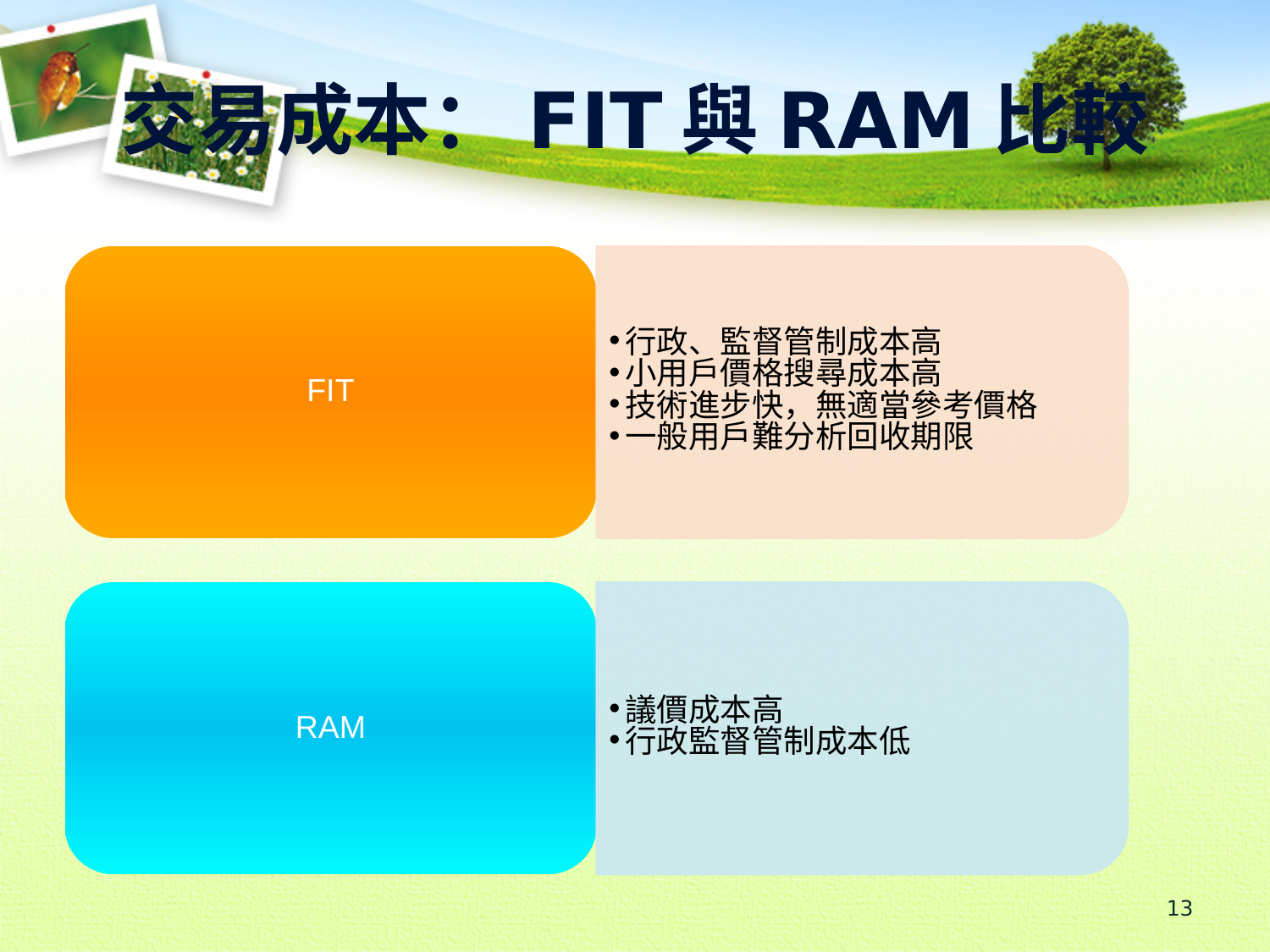

# 交易成本：FIT與RAM比較

FIT
行政、監督管制成本高
小用戶價格搜尋成本高
技術進步快，無適當參考價格
一般用戶難分析回收期限

RAM
議價成本高
行政監督管制成本低
13